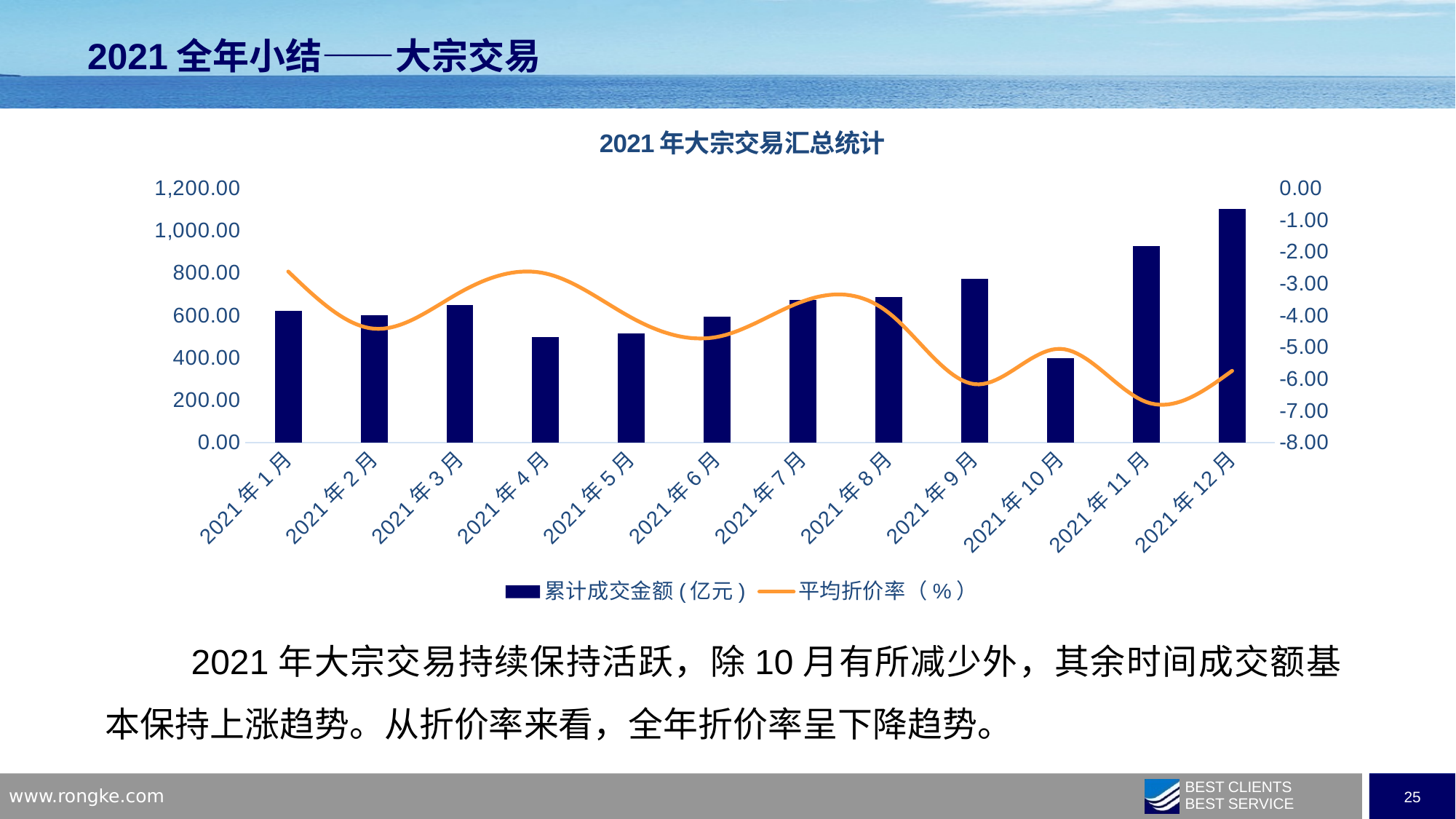

2021全年小结——大宗交易

### Chart: 2021年大宗交易汇总统计

| Category | 累计成交金额(亿元) | 平均折价率（%） |
|---|---|---|
| 44225 | 620.763999 | -2.628781093746508 |
| 44253 | 600.3798230000001 | -4.423699397633924 |
| 44286 | 648.553375 | -3.28580294733809 |
| 44316 | 496.603026 | -2.689858673336498 |
| 44347 | 515.887108 | -4.07700476261298 |
| 44377 | 594.5846740000001 | -4.681754417298651 |
| 44407 | 671.504803 | -3.561110706545953 |
| 44439 | 685.111307 | -3.928713585300584 |
| 44469 | 773.084647 | -6.168895672226645 |
| 44498 | 395.818085 | -5.057928332282224 |
| 44530 | 924.292056 | -6.729062272981377 |
| 44561 | 1102.216247 | -5.748175887081026 |
2021年大宗交易持续保持活跃，除10月有所减少外，其余时间成交额基本保持上涨趋势。从折价率来看，全年折价率呈下降趋势。